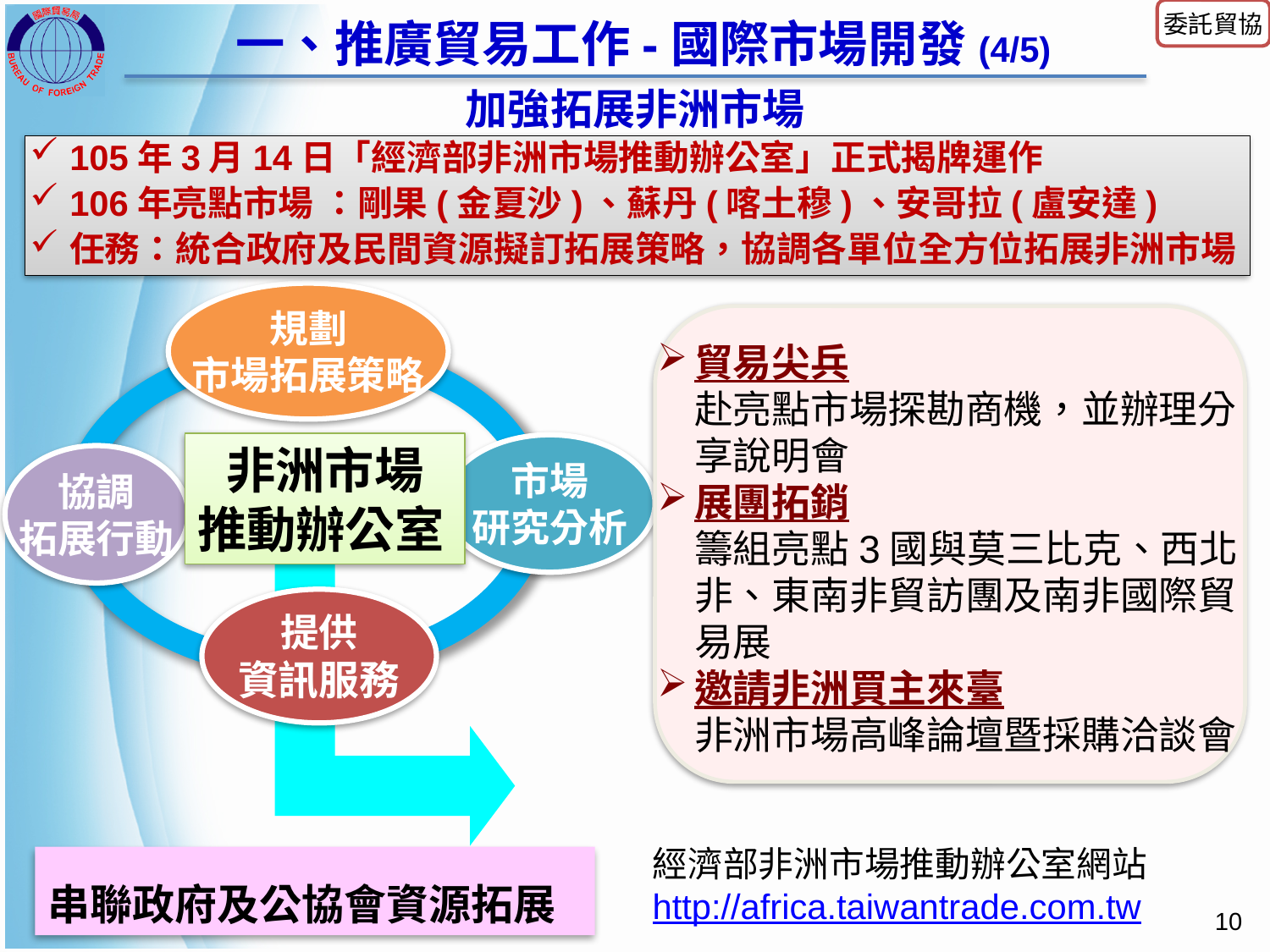

委託貿協

一、推廣貿易工作-國際市場開發(4/5)
加強拓展非洲市場
105年3月14日「經濟部非洲市場推動辦公室」正式揭牌運作
106年亮點市場 ：剛果(金夏沙)、蘇丹(喀土穆)、安哥拉(盧安達)
任務：統合政府及民間資源擬訂拓展策略，協調各單位全方位拓展非洲市場
規劃
市場拓展策略

非洲市場
推動辦公室
市場
研究分析
協調
拓展行動
提供
資訊服務

貿易尖兵
赴亮點市場探勘商機，並辦理分享說明會
展團拓銷
籌組亮點3國與莫三比克、西北非、東南非貿訪團及南非國際貿易展
邀請非洲買主來臺
非洲市場高峰論壇暨採購洽談會

經濟部非洲市場推動辦公室網站 http://africa.taiwantrade.com.tw
串聯政府及公協會資源拓展